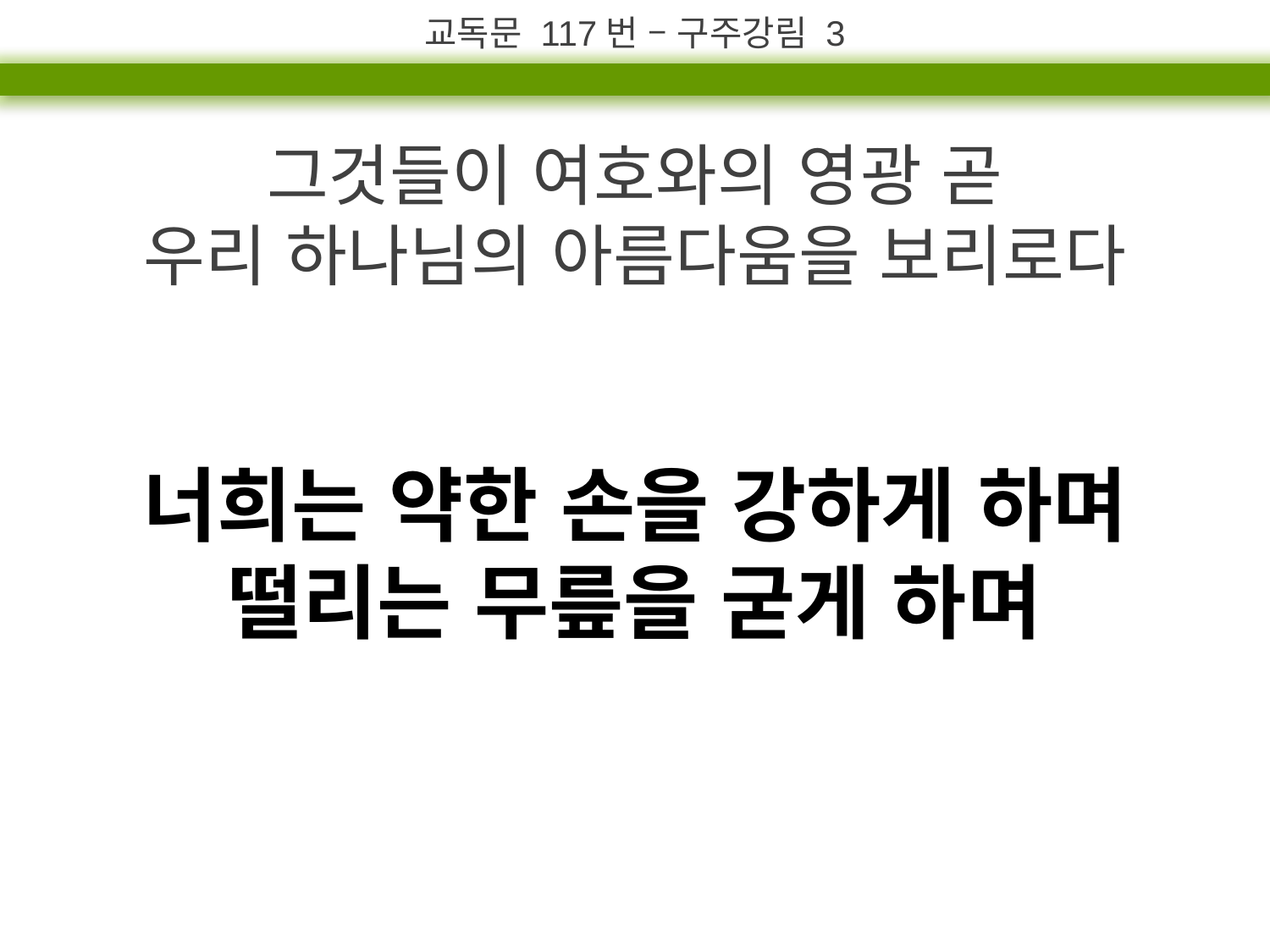

교독문 117번 – 구주강림 3

그것들이 여호와의 영광 곧
우리 하나님의 아름다움을 보리로다
너희는 약한 손을 강하게 하며
떨리는 무릎을 굳게 하며